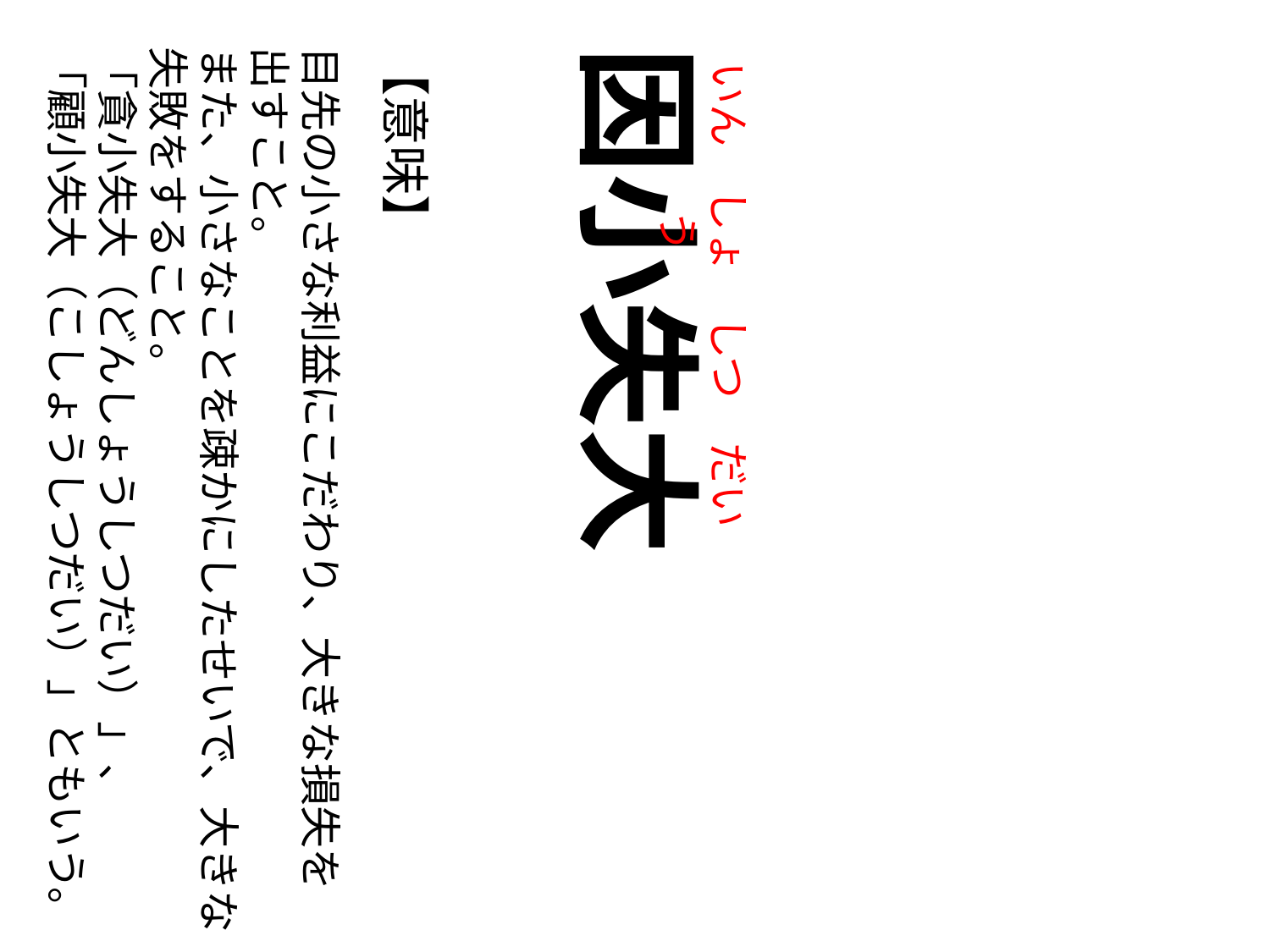

いん
しょう
しつ
だい
【意味】

目先の小さな利益にこだわり、大きな損失を
出すこと。
また、小さなことを疎かにしたせいで、大きな失敗をすること。
「貪小失大（どんしょうしつだい）」、
「顧小失大（こしょうしつだい）」ともいう。
因小失大